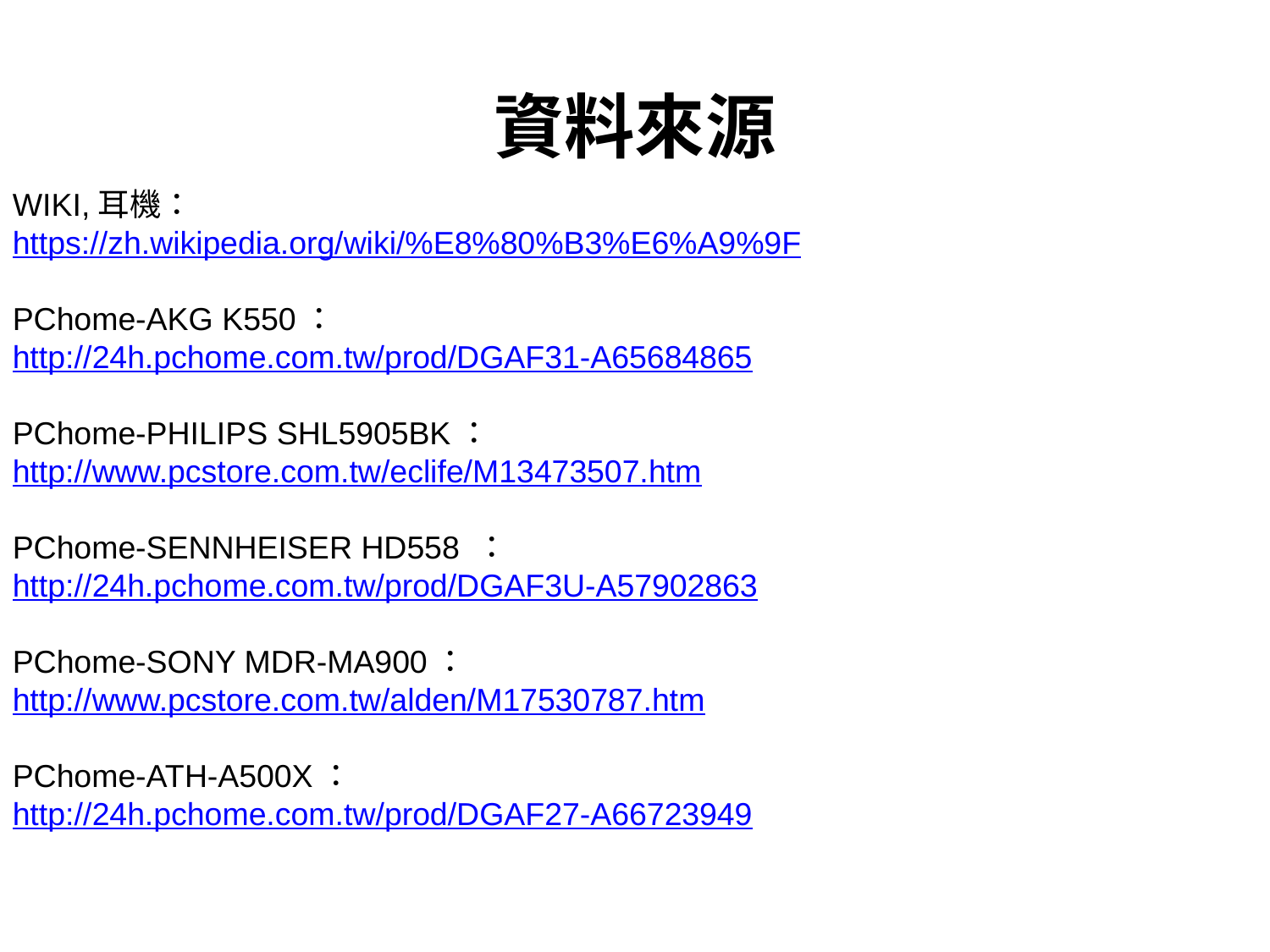

資料來源
WIKI,耳機：
https://zh.wikipedia.org/wiki/%E8%80%B3%E6%A9%9F

PChome-AKG K550：
http://24h.pchome.com.tw/prod/DGAF31-A65684865

PChome-PHILIPS SHL5905BK：
http://www.pcstore.com.tw/eclife/M13473507.htm

PChome-SENNHEISER HD558 ：
http://24h.pchome.com.tw/prod/DGAF3U-A57902863

PChome-SONY MDR-MA900：
http://www.pcstore.com.tw/alden/M17530787.htm

PChome-ATH-A500X：
http://24h.pchome.com.tw/prod/DGAF27-A66723949